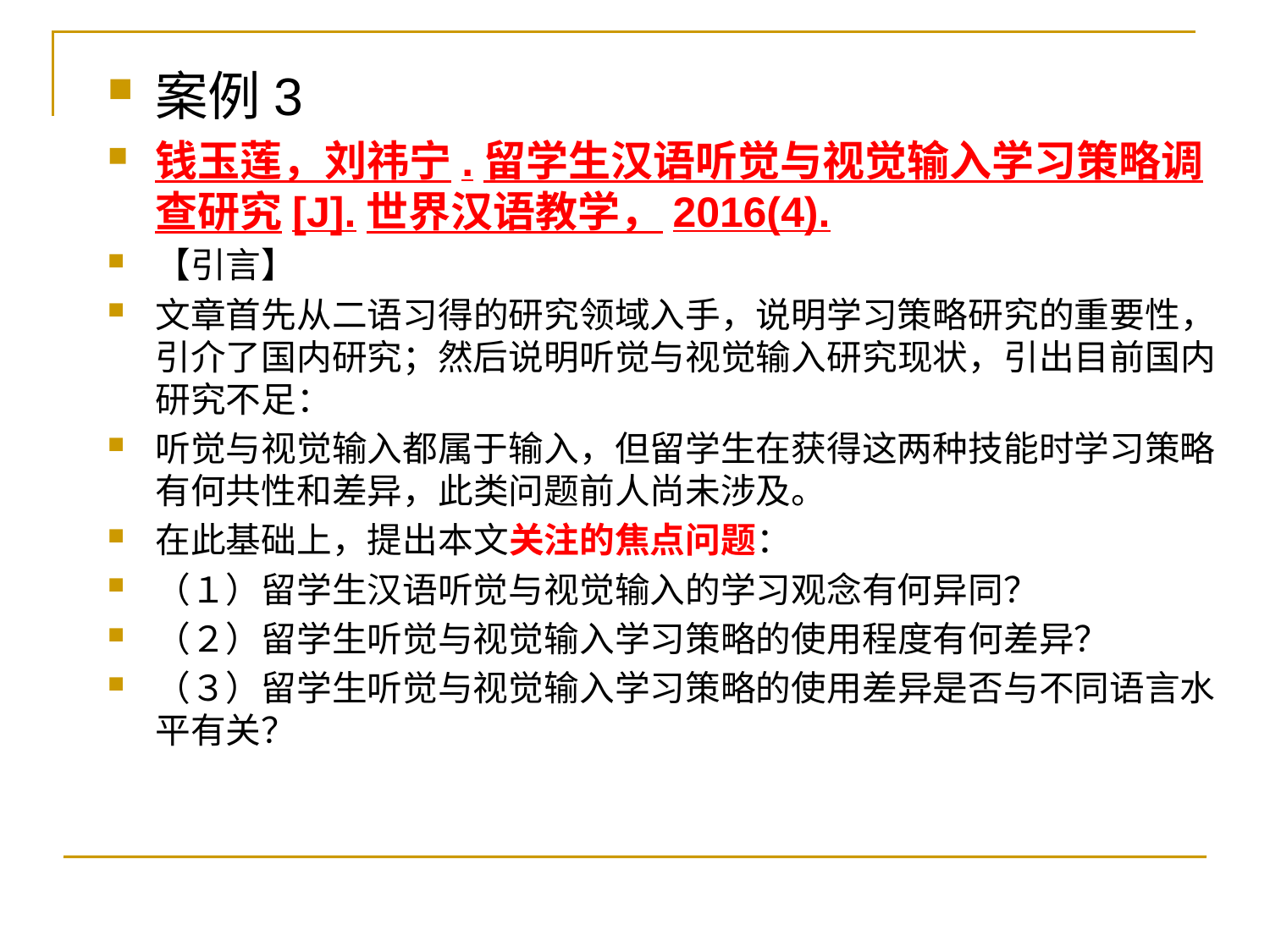

案例3
钱玉莲，刘祎宁.留学生汉语听觉与视觉输入学习策略调查研究[J].世界汉语教学，2016(4).
【引言】
文章首先从二语习得的研究领域入手，说明学习策略研究的重要性，引介了国内研究；然后说明听觉与视觉输入研究现状，引出目前国内研究不足：
听觉与视觉输入都属于输入，但留学生在获得这两种技能时学习策略有何共性和差异，此类问题前人尚未涉及。
在此基础上，提出本文关注的焦点问题：
（１）留学生汉语听觉与视觉输入的学习观念有何异同？
（２）留学生听觉与视觉输入学习策略的使用程度有何差异？
（３）留学生听觉与视觉输入学习策略的使用差异是否与不同语言水平有关？